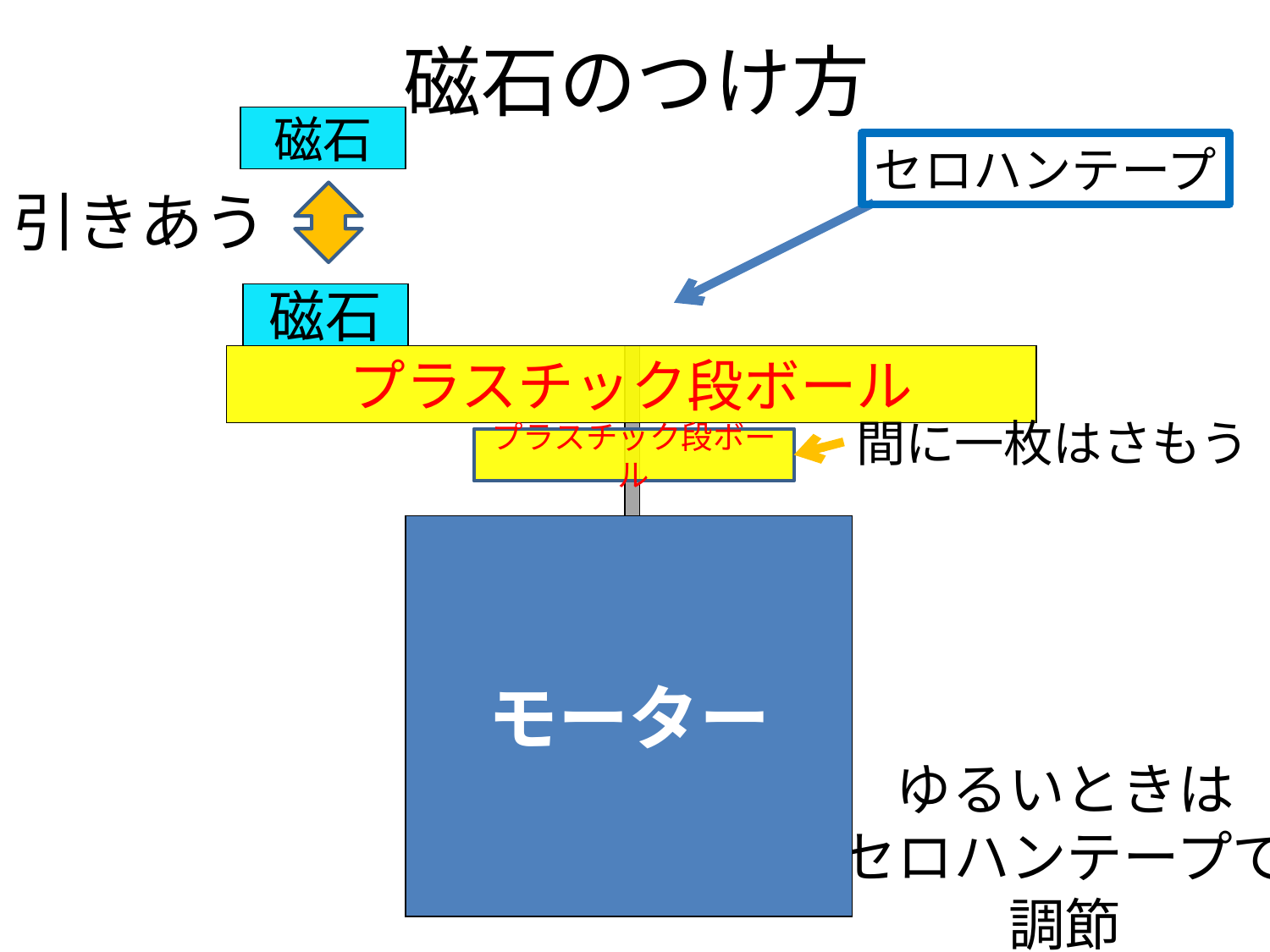

# 磁石のつけ方
磁石
セロハンテープ
磁石
プラスチック段ボール

モーター
引きあう

間に一枚はさもう！
プラスチック段ボール
ゆるいときは
セロハンテープで
調節